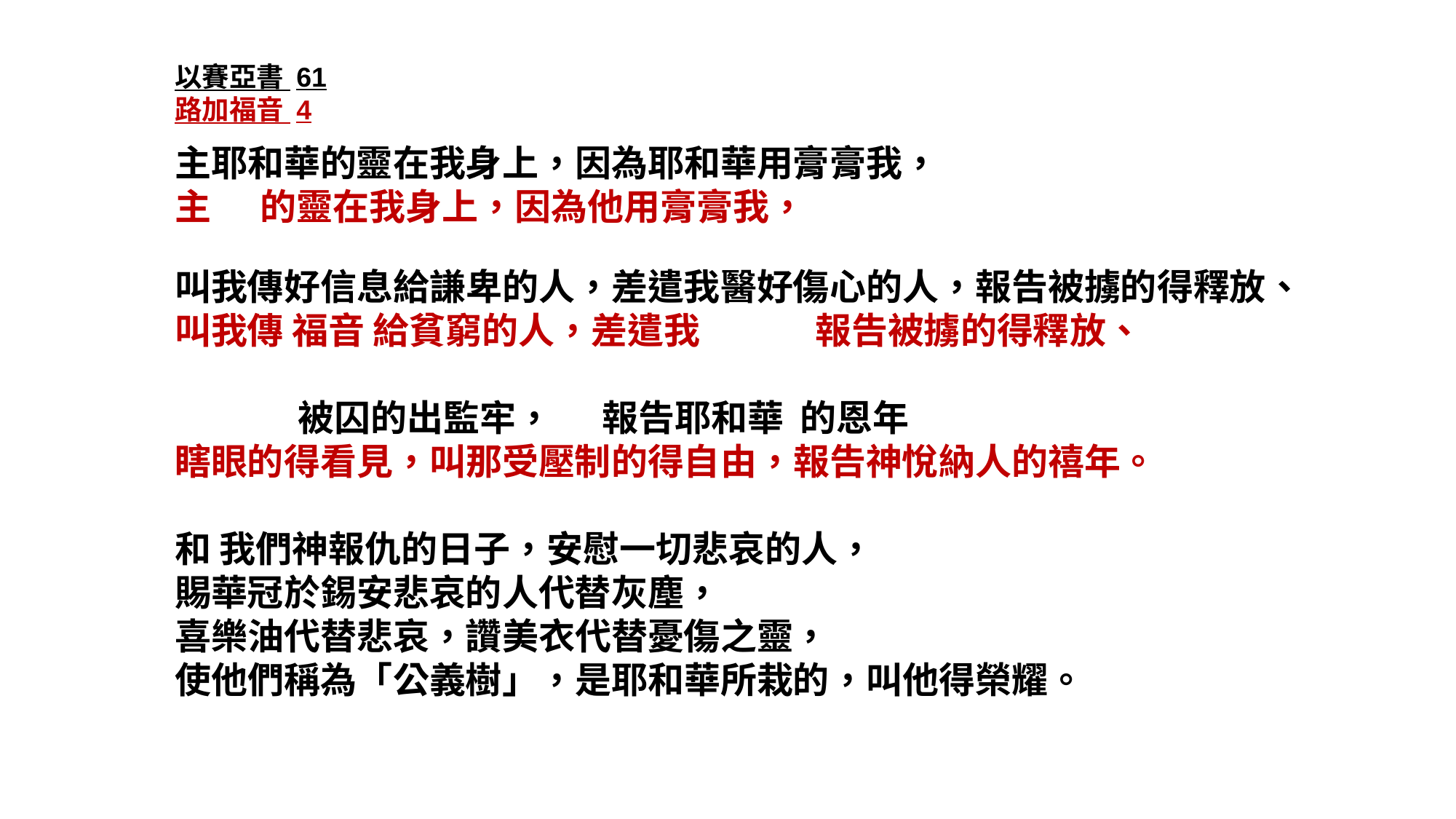

以賽亞書 61
路加福音 4

主耶和華的靈在我身上，因為耶和華用膏膏我，
主      的靈在我身上，因為他用膏膏我，

叫我傳好信息給謙卑的人，差遣我醫好傷心的人，報告被擄的得釋放、
叫我傳 福音 給貧窮的人，差遣我              報告被擄的得釋放、

              被囚的出監牢，      報告耶和華  的恩年
瞎眼的得看見，叫那受壓制的得自由，報告神悅納人的禧年。

和 我們神報仇的日子，安慰一切悲哀的人，
賜華冠於錫安悲哀的人代替灰塵，
喜樂油代替悲哀，讚美衣代替憂傷之靈，
使他們稱為「公義樹」，是耶和華所栽的，叫他得榮耀。